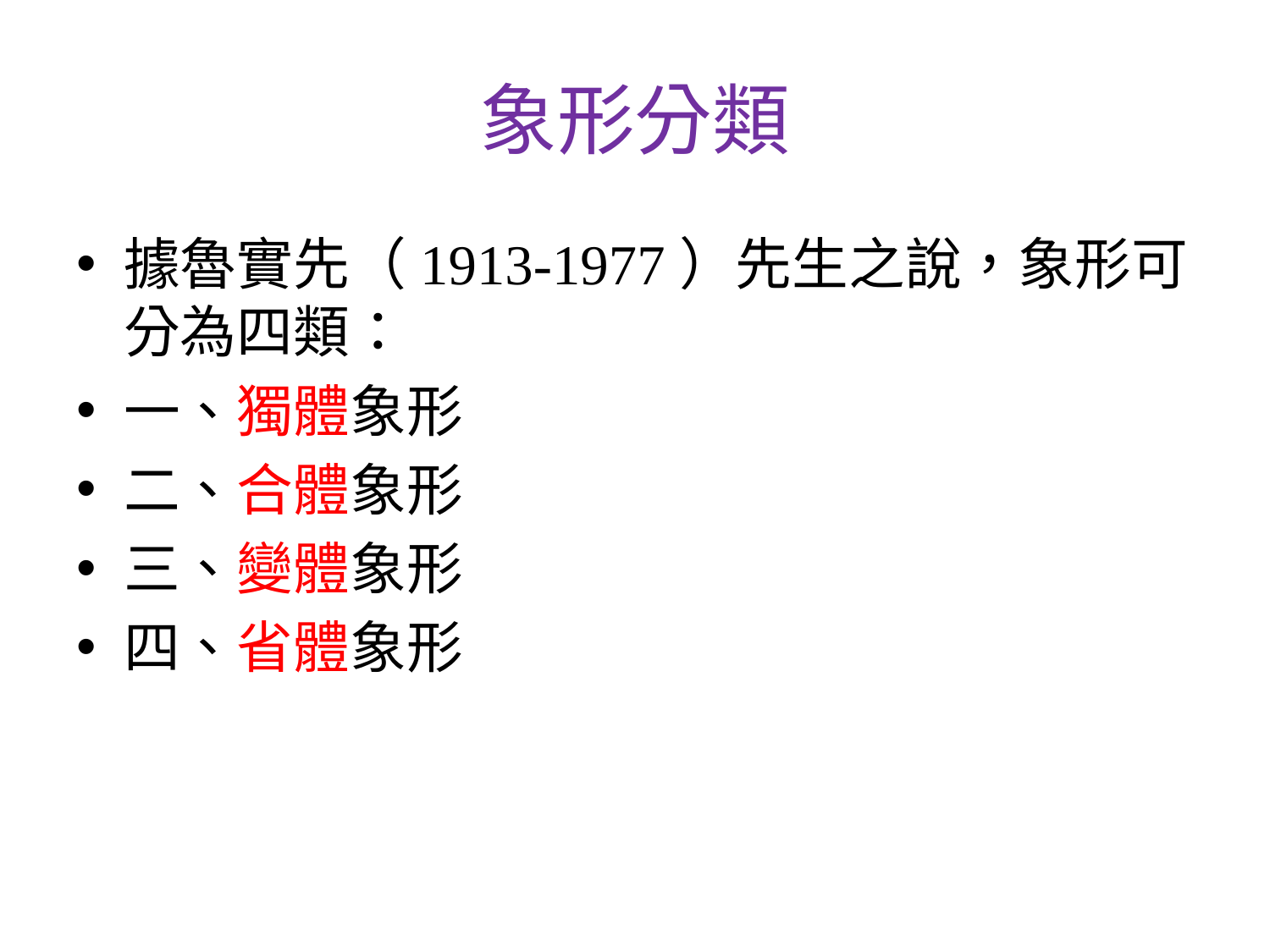

# 象形分類
據魯實先（1913-1977）先生之說，象形可分為四類：
一、獨體象形
二、合體象形
三、變體象形
四、省體象形